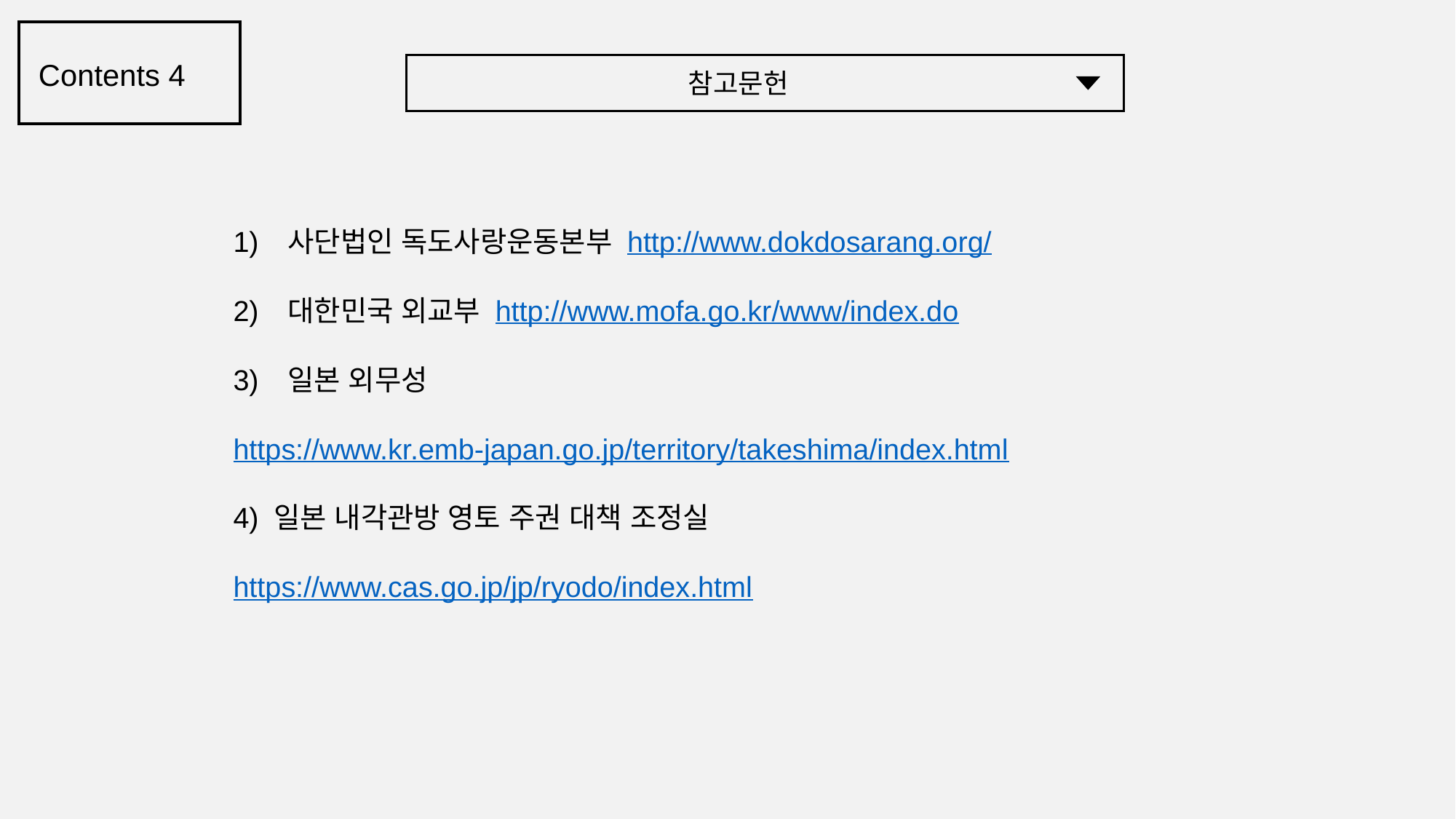

Contents 4

참고문헌

사단법인 독도사랑운동본부 http://www.dokdosarang.org/
대한민국 외교부 http://www.mofa.go.kr/www/index.do
일본 외무성
https://www.kr.emb-japan.go.jp/territory/takeshima/index.html
4) 일본 내각관방 영토 주권 대책 조정실
https://www.cas.go.jp/jp/ryodo/index.html